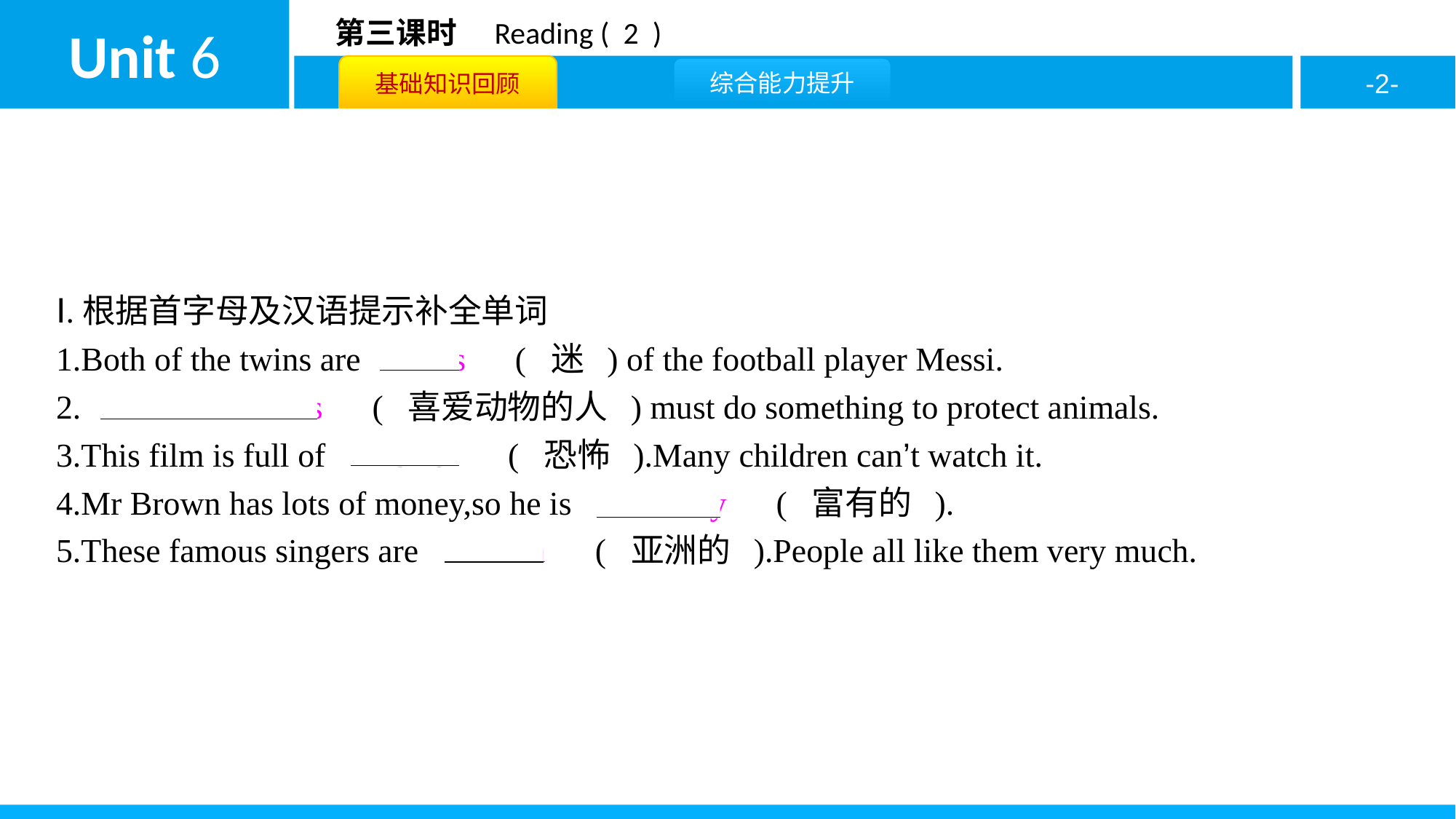

Ⅰ.根据首字母及汉语提示补全单词
1.Both of the twins are　fans　(  迷  ) of the football player Messi.
2.　Animal-lovers　(  喜爱动物的人  ) must do something to protect animals.
3.This film is full of　horror　(  恐怖  ).Many children can’t watch it.
4.Mr Brown has lots of money,so he is　wealthy　(  富有的  ).
5.These famous singers are　Asian　(  亚洲的  ).People all like them very much.